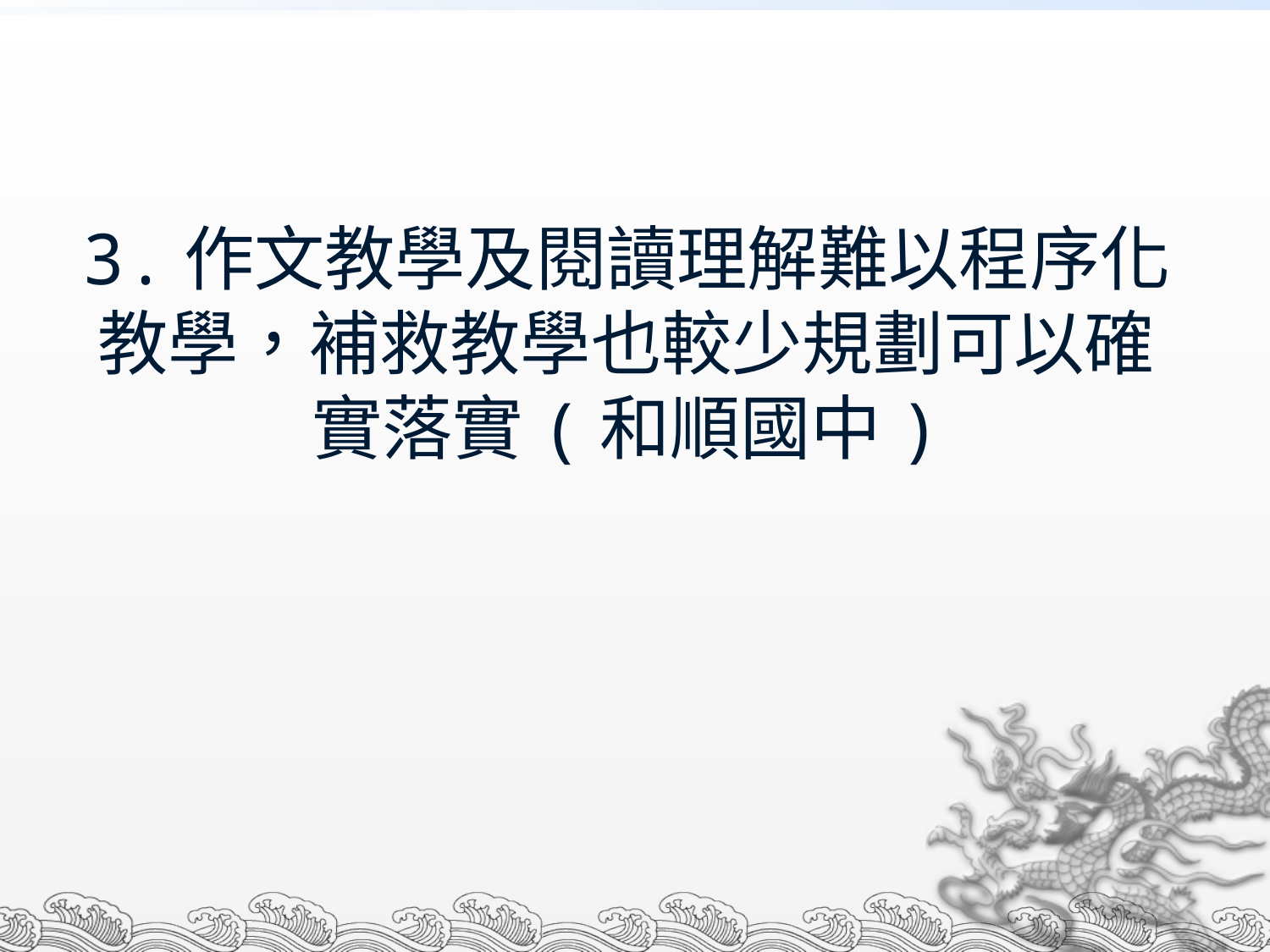

# 3.作文教學及閱讀理解難以程序化教學，補救教學也較少規劃可以確實落實(和順國中)